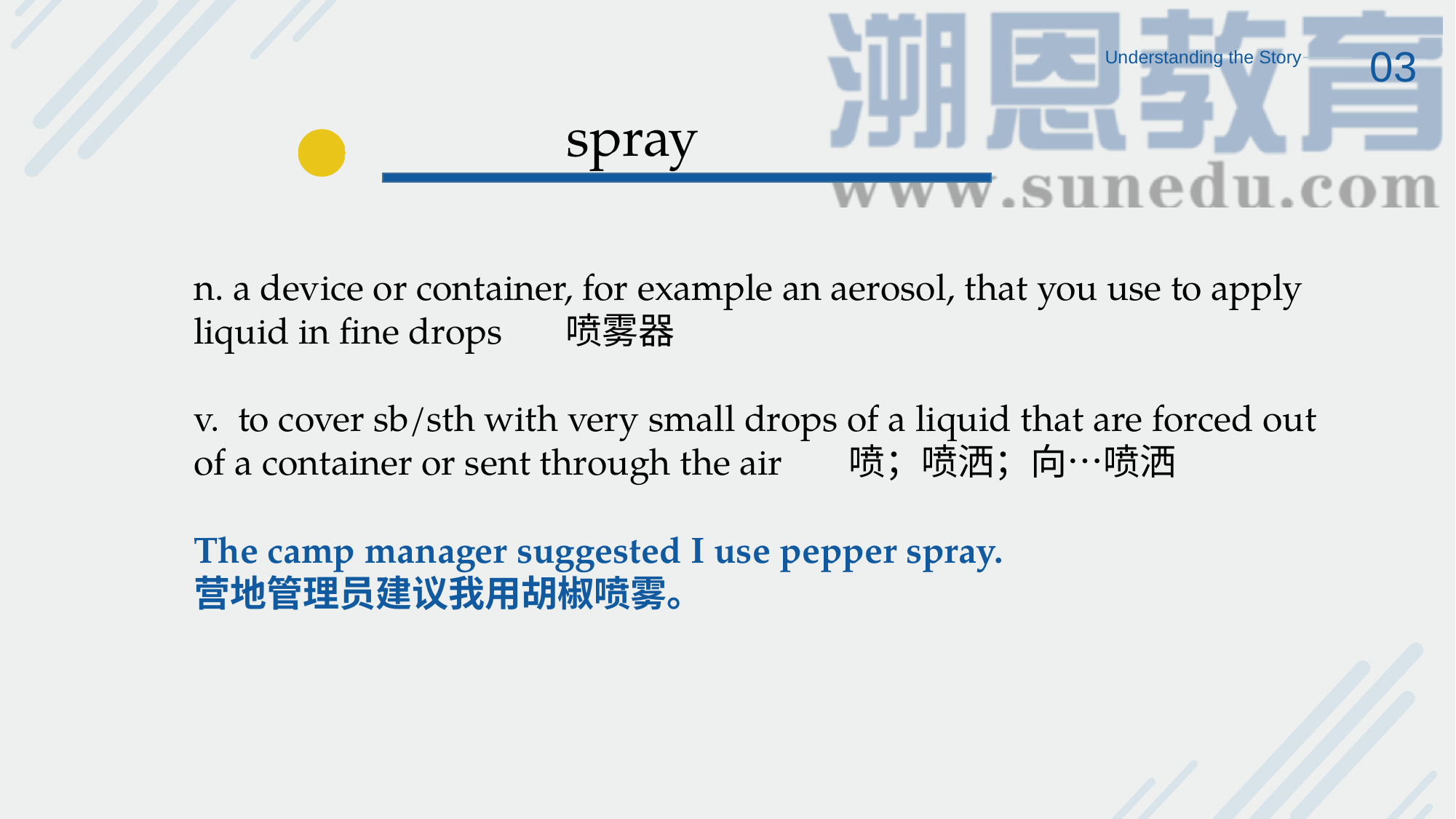

03
Understanding the Story
spray

n. a device or container, for example an aerosol, that you use to apply liquid in fine drops      喷雾器

v.  to cover sb/sth with very small drops of a liquid that are forced out of a container or sent through the air 	喷；喷洒；向…喷洒

The camp manager suggested I use pepper spray.
营地管理员建议我用胡椒喷雾。